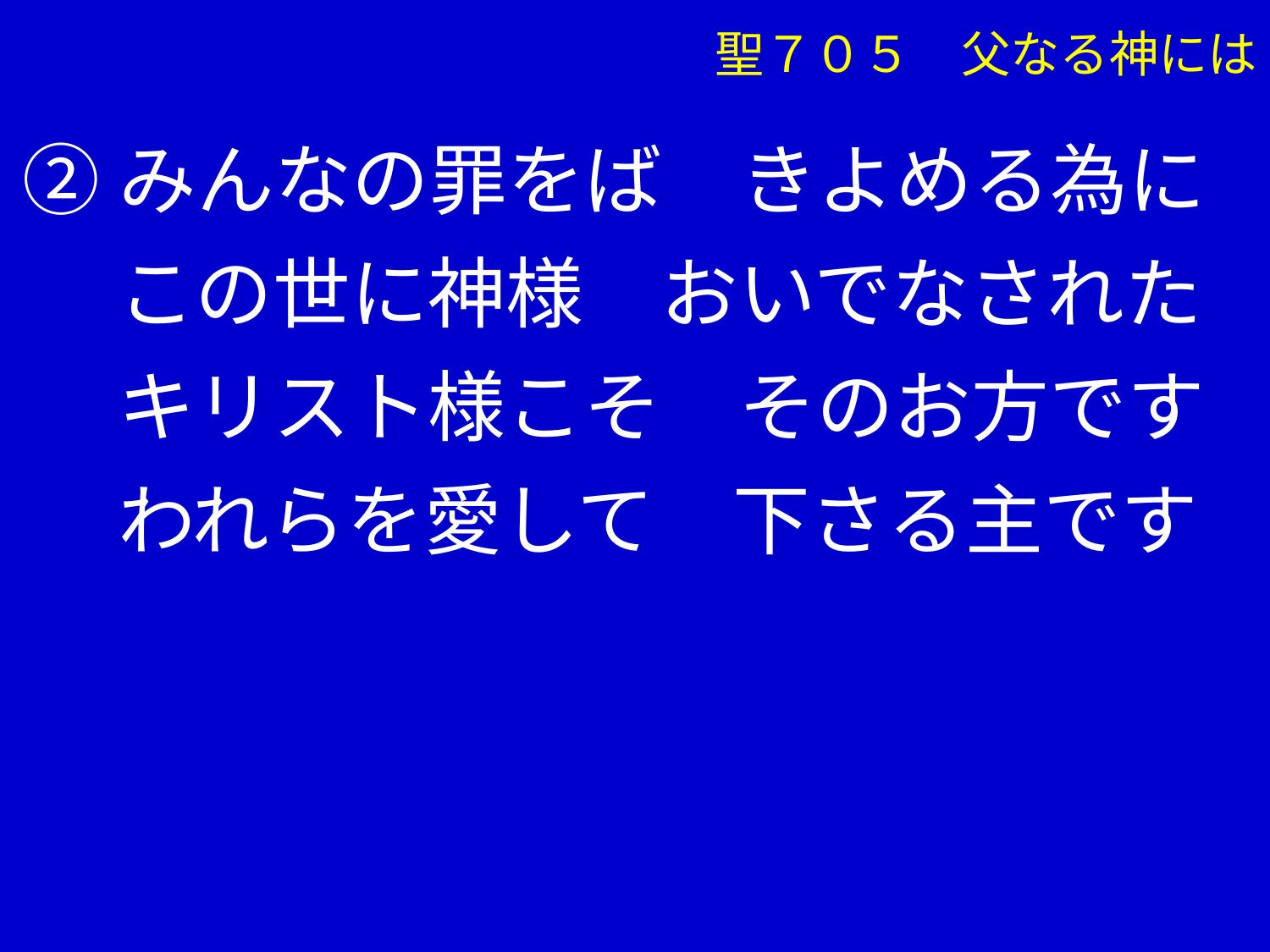

聖７０５　父なる神には
②みんなの罪をば　きよめる為に
　 この世に神様　おいでなされた
　 キリスト様こそ　そのお方です
　 われらを愛して　下さる主です